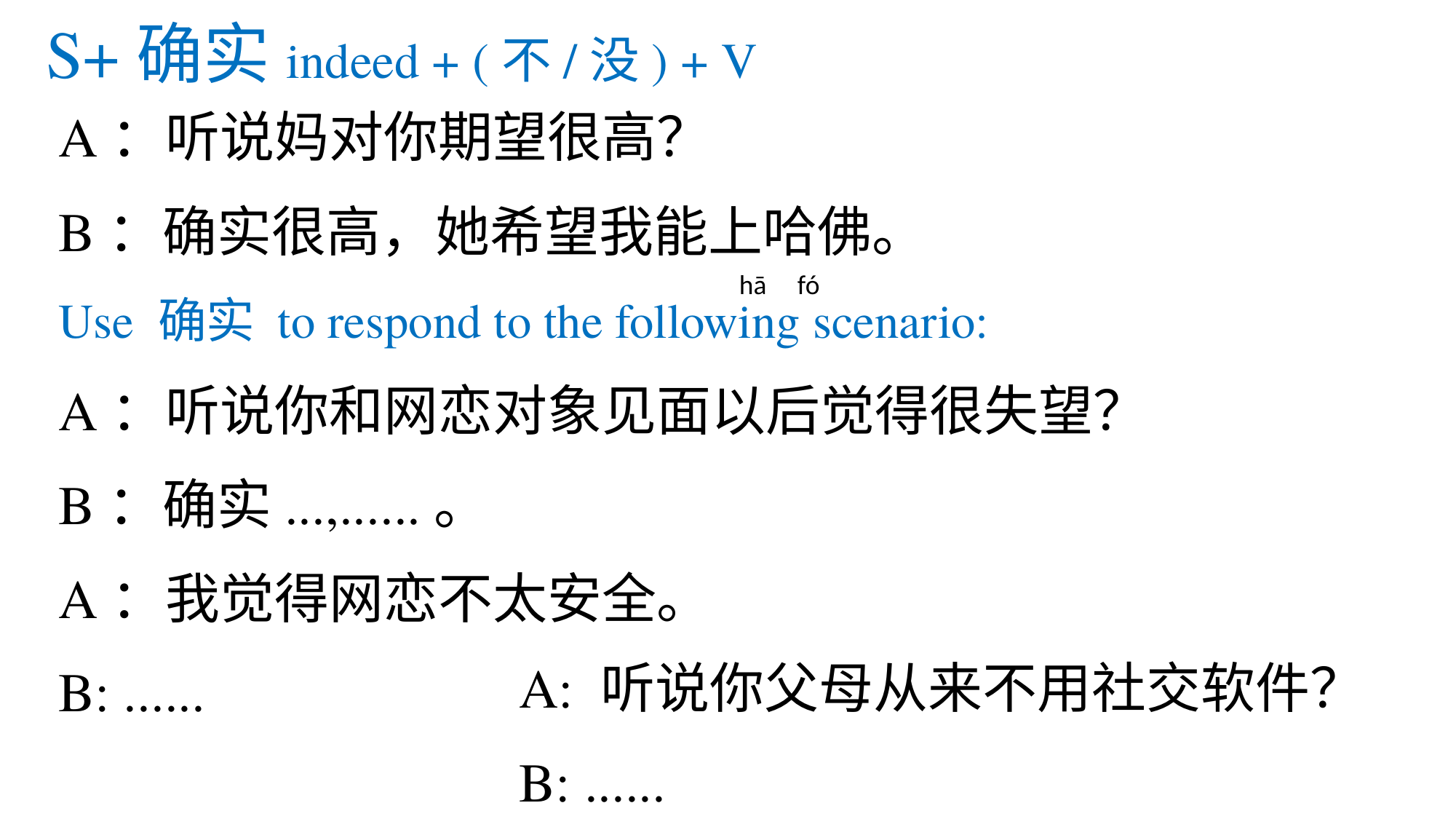

# S+确实indeed + (不/没) + V
A：听说妈对你期望很高？
B：确实很高，她希望我能上哈佛。
Use 确实 to respond to the following scenario:
A：听说你和网恋对象见面以后觉得很失望？
B：确实...,......。
A：我觉得网恋不太安全。
B: ......
hā     fó
A: 听说你父母从来不用社交软件？
B: ......